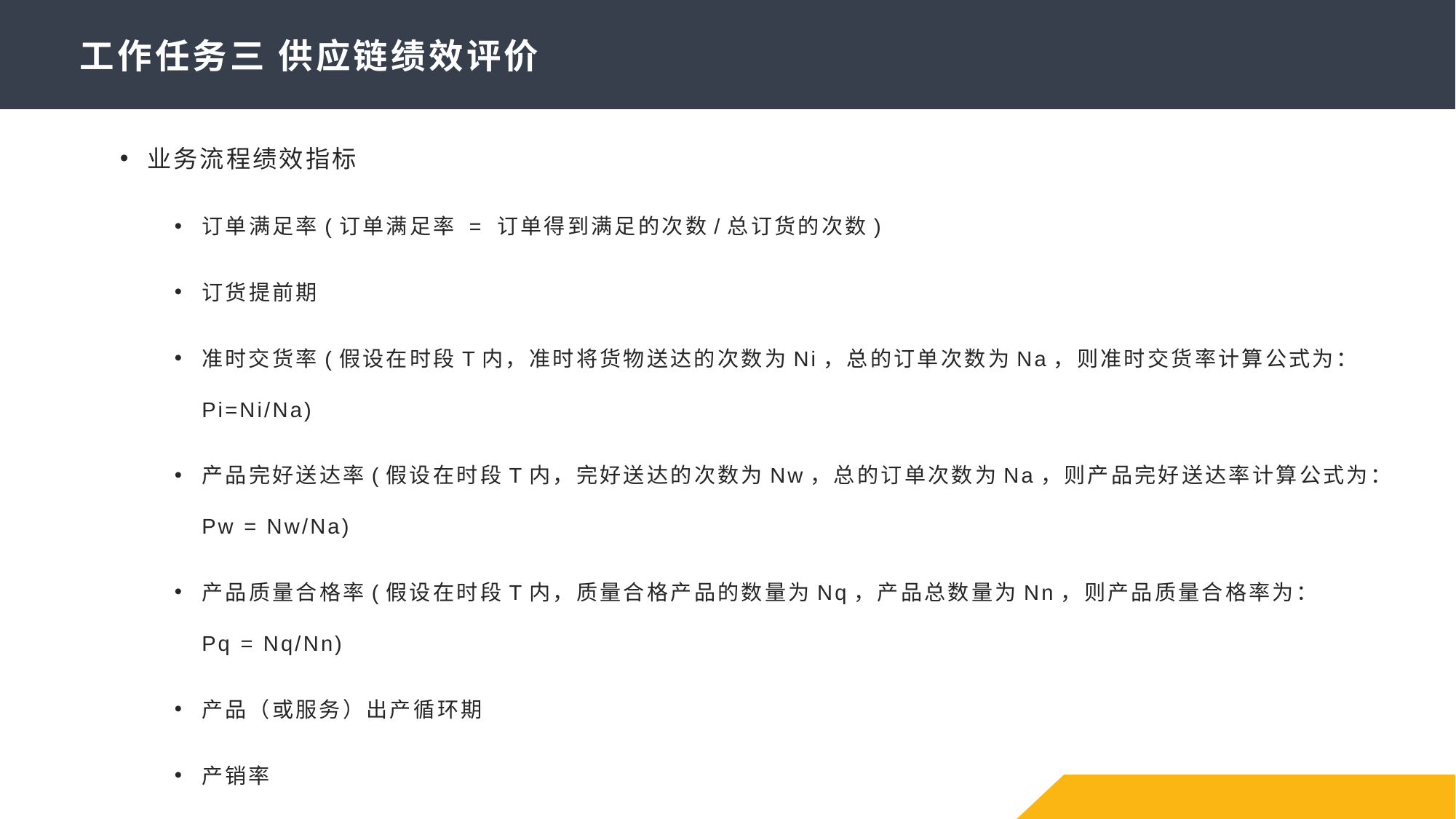

# 工作任务三 供应链绩效评价
业务流程绩效指标
订单满足率(订单满足率 = 订单得到满足的次数/总订货的次数)
订货提前期
准时交货率(假设在时段T内，准时将货物送达的次数为Ni，总的订单次数为Na，则准时交货率计算公式为：Pi=Ni/Na)
产品完好送达率(假设在时段T内，完好送达的次数为Nw，总的订单次数为Na，则产品完好送达率计算公式为：Pw = Nw/Na)
产品质量合格率(假设在时段T内，质量合格产品的数量为Nq，产品总数量为Nn，则产品质量合格率为：Pq = Nq/Nn)
产品（或服务）出产循环期
产销率